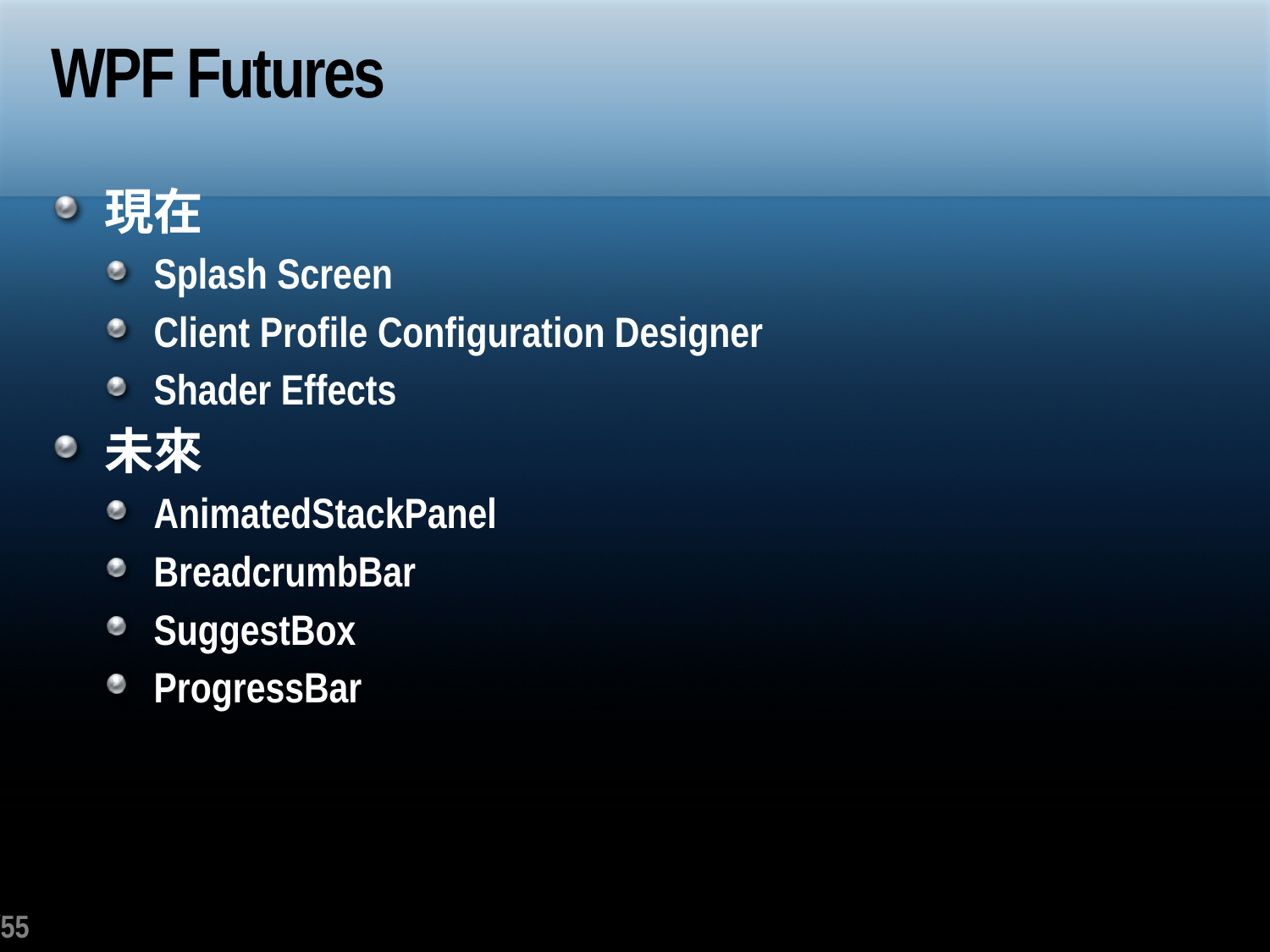

# WPF Futures
現在
Splash Screen
Client Profile Configuration Designer
Shader Effects
未來
AnimatedStackPanel
BreadcrumbBar
SuggestBox
ProgressBar